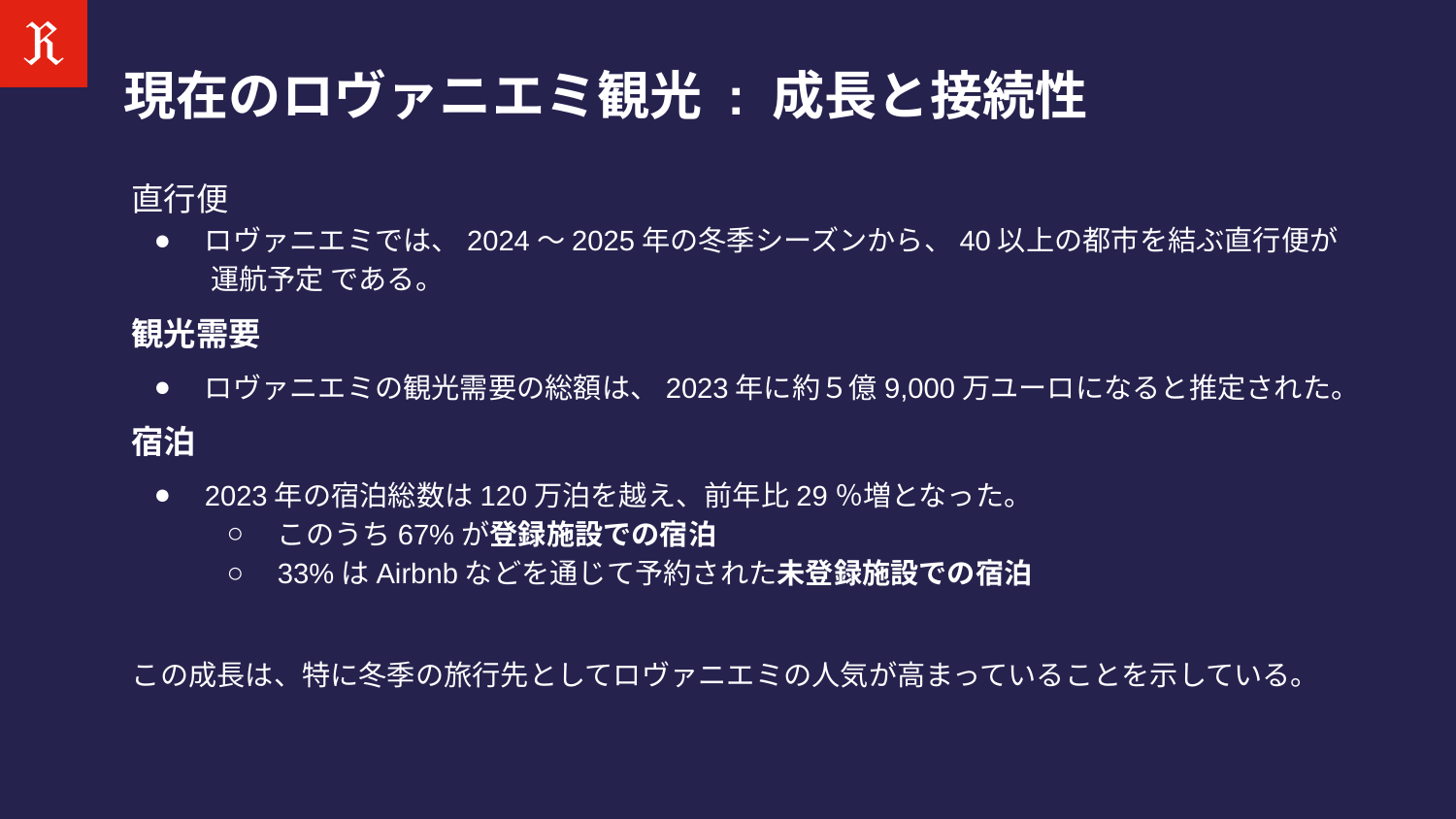

# 現在のロヴァニエミ観光 : 成長と接続性

直行便
ロヴァニエミでは、2024～2025年の冬季シーズンから、40以上の都市を結ぶ直行便が
　　運航予定 である。
観光需要
ロヴァニエミの観光需要の総額は、2023年に約５億9,000万ユーロになると推定された。
宿泊
2023年の宿泊総数は120万泊を越え、前年比29％増となった。
このうち67%が登録施設での宿泊
33%はAirbnbなどを通じて予約された未登録施設での宿泊

この成長は、特に冬季の旅行先としてロヴァニエミの人気が高まっていることを示している。